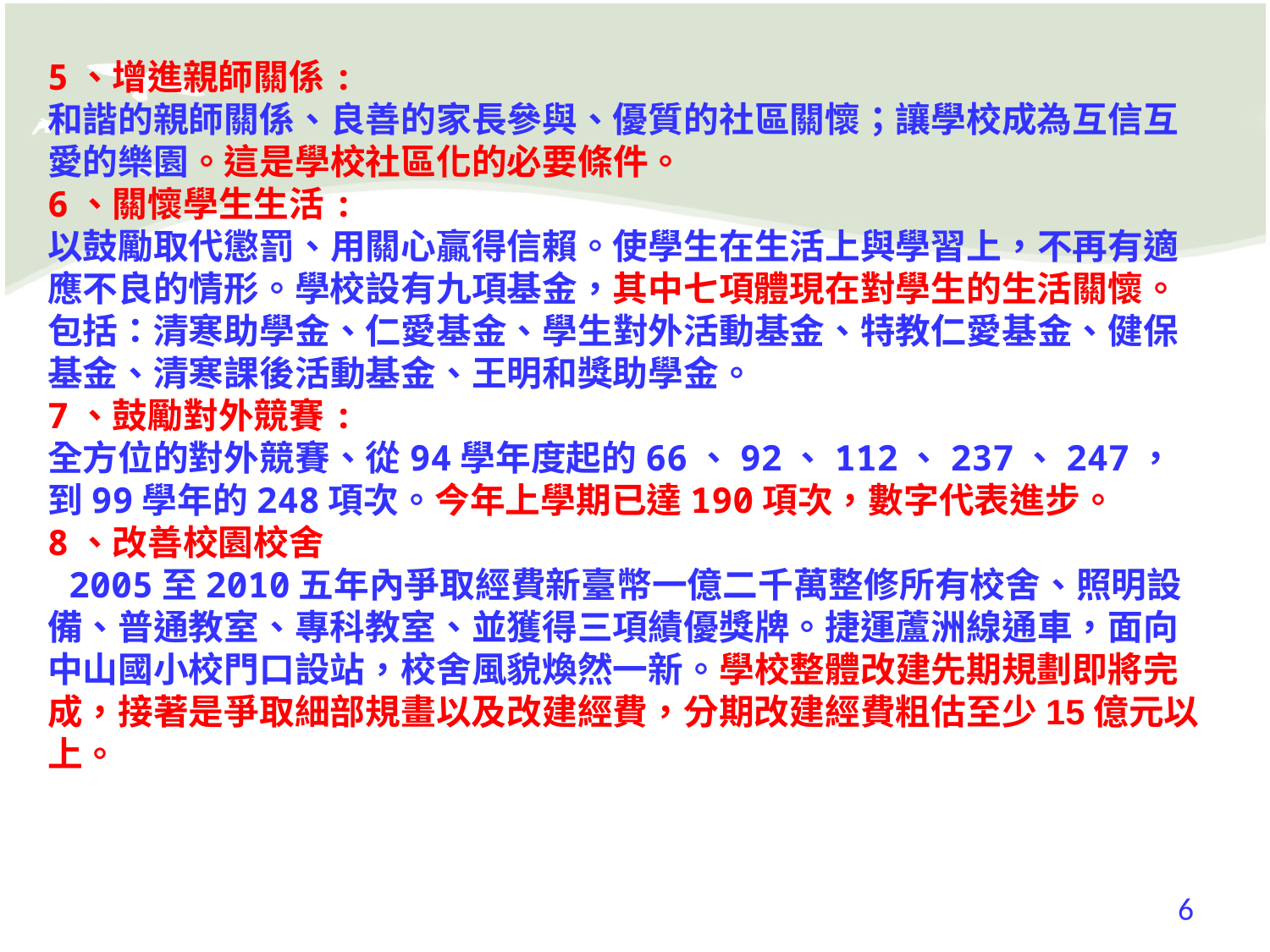

5、增進親師關係:
和諧的親師關係、良善的家長參與、優質的社區關懷；讓學校成為互信互愛的樂園。這是學校社區化的必要條件。
6、關懷學生生活:
以鼓勵取代懲罰、用關心贏得信賴。使學生在生活上與學習上，不再有適應不良的情形。學校設有九項基金，其中七項體現在對學生的生活關懷。包括：清寒助學金、仁愛基金、學生對外活動基金、特教仁愛基金、健保基金、清寒課後活動基金、王明和獎助學金。
7、鼓勵對外競賽:
全方位的對外競賽、從94學年度起的66、92、112、237、247，到99學年的248項次。今年上學期已達190項次，數字代表進步。
8、改善校園校舍
 2005至2010五年內爭取經費新臺幣一億二千萬整修所有校舍、照明設備、普通教室、專科教室、並獲得三項績優獎牌。捷運蘆洲線通車，面向中山國小校門口設站，校舍風貌煥然一新。學校整體改建先期規劃即將完成，接著是爭取細部規畫以及改建經費，分期改建經費粗估至少15億元以上。
6